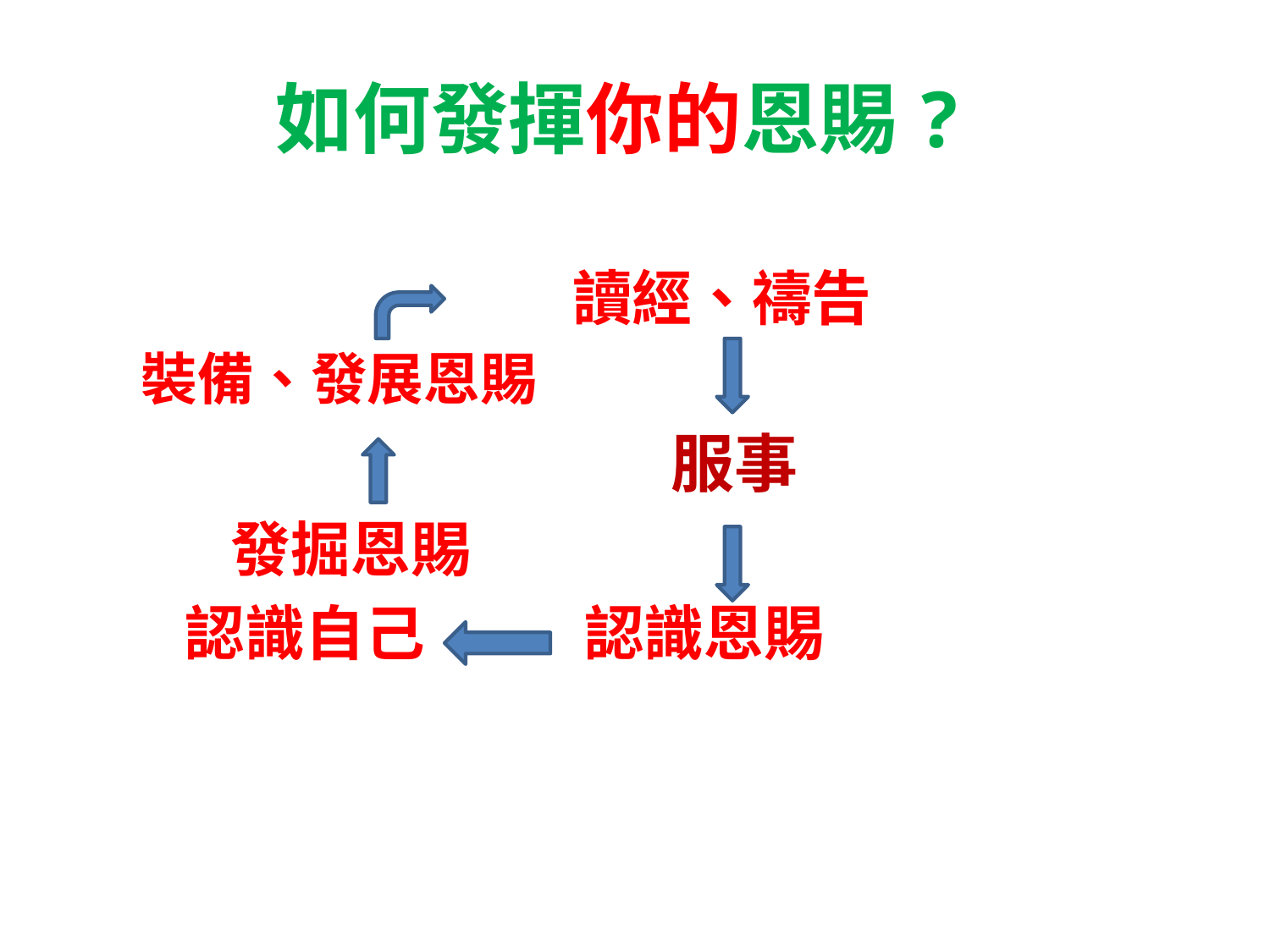

如何發揮你的恩賜?
			        讀經、禱告
    裝備、發展恩賜
				     服事
  	 發掘恩賜
       認識自己		認識恩賜